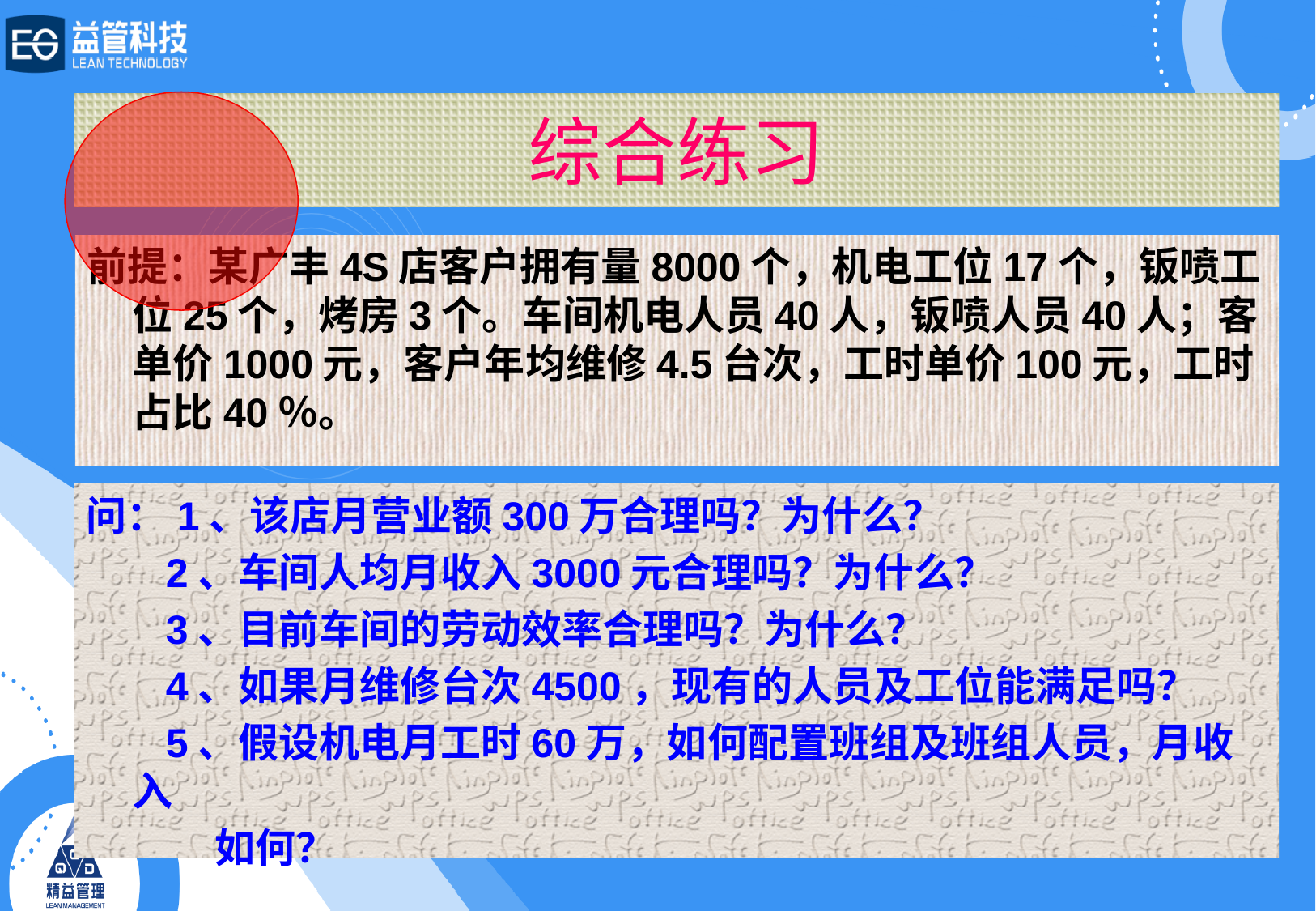

# 综合练习
前提：某广丰4S店客户拥有量8000个，机电工位17个，钣喷工位25个，烤房3个。车间机电人员40人，钣喷人员40人；客单价1000元，客户年均维修4.5台次，工时单价100元，工时占比40％。

问：1、该店月营业额300万合理吗？为什么？
       2、车间人均月收入3000元合理吗？为什么？
       3、目前车间的劳动效率合理吗？为什么？
       4、如果月维修台次4500，现有的人员及工位能满足吗？
       5、假设机电月工时60万，如何配置班组及班组人员，月收入
             如何？